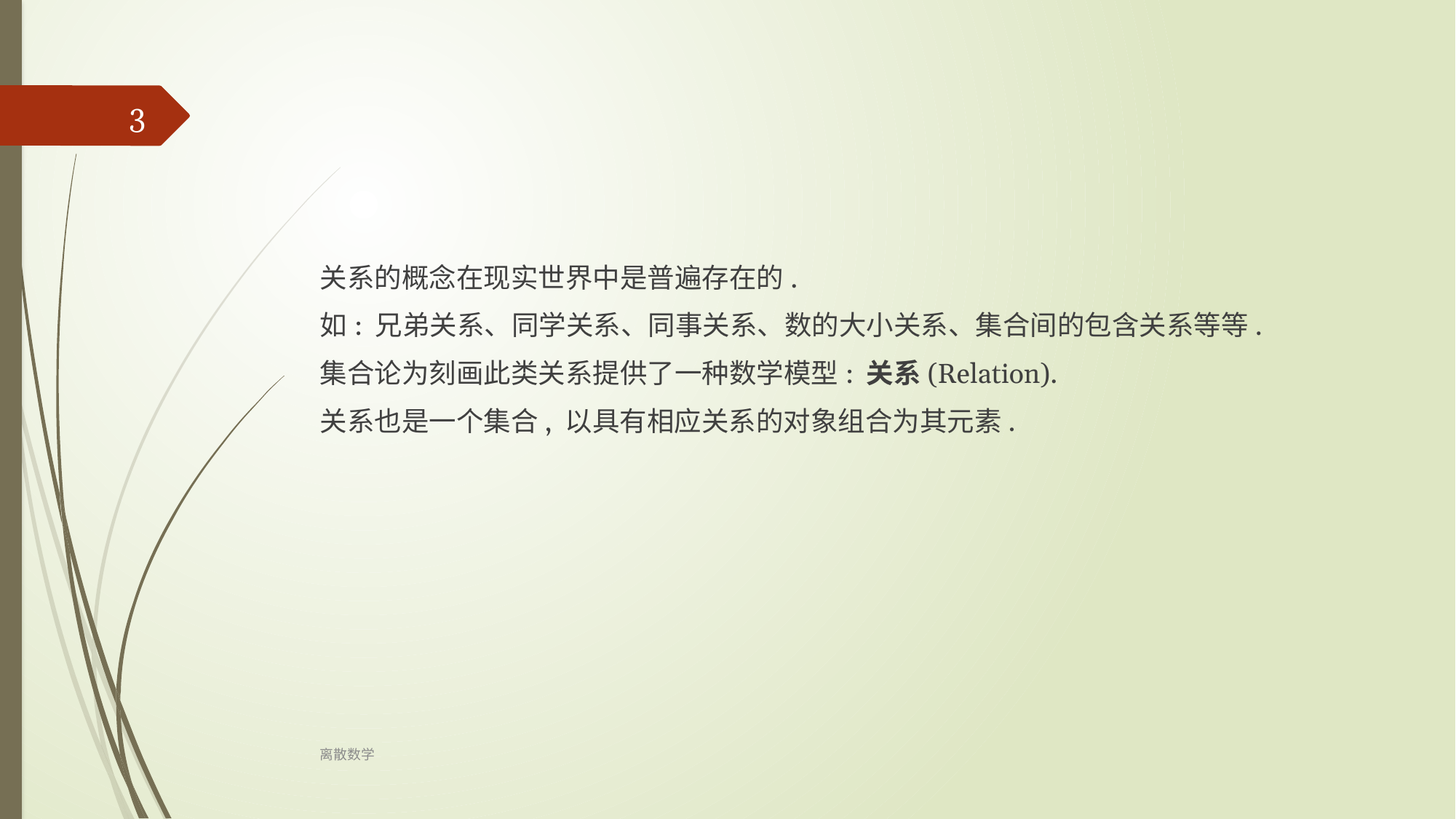

3
关系的概念在现实世界中是普遍存在的.
如: 兄弟关系、同学关系、同事关系、数的大小关系、集合间的包含关系等等.
集合论为刻画此类关系提供了一种数学模型: 关系(Relation).
关系也是一个集合, 以具有相应关系的对象组合为其元素.
离散数学